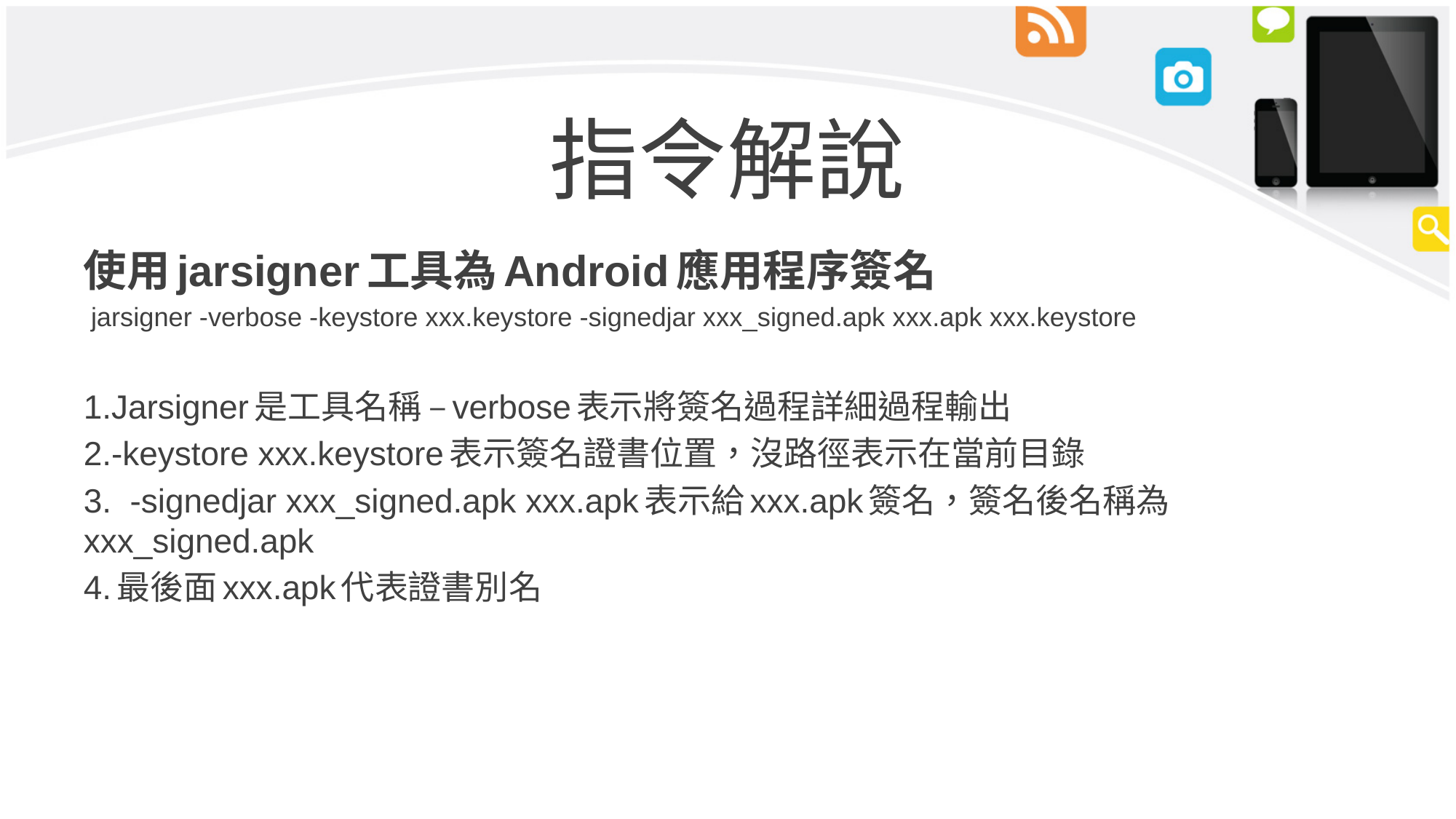

# 指令解說
使用jarsigner工具為Android應用程序簽名
 jarsigner -verbose -keystore xxx.keystore -signedjar xxx_signed.apk xxx.apk xxx.keystore

1.Jarsigner是工具名稱 –verbose表示將簽名過程詳細過程輸出
2.-keystore xxx.keystore表示簽名證書位置，沒路徑表示在當前目錄
3.  -signedjar xxx_signed.apk xxx.apk表示給xxx.apk簽名，簽名後名稱為xxx_signed.apk
4.最後面xxx.apk代表證書別名